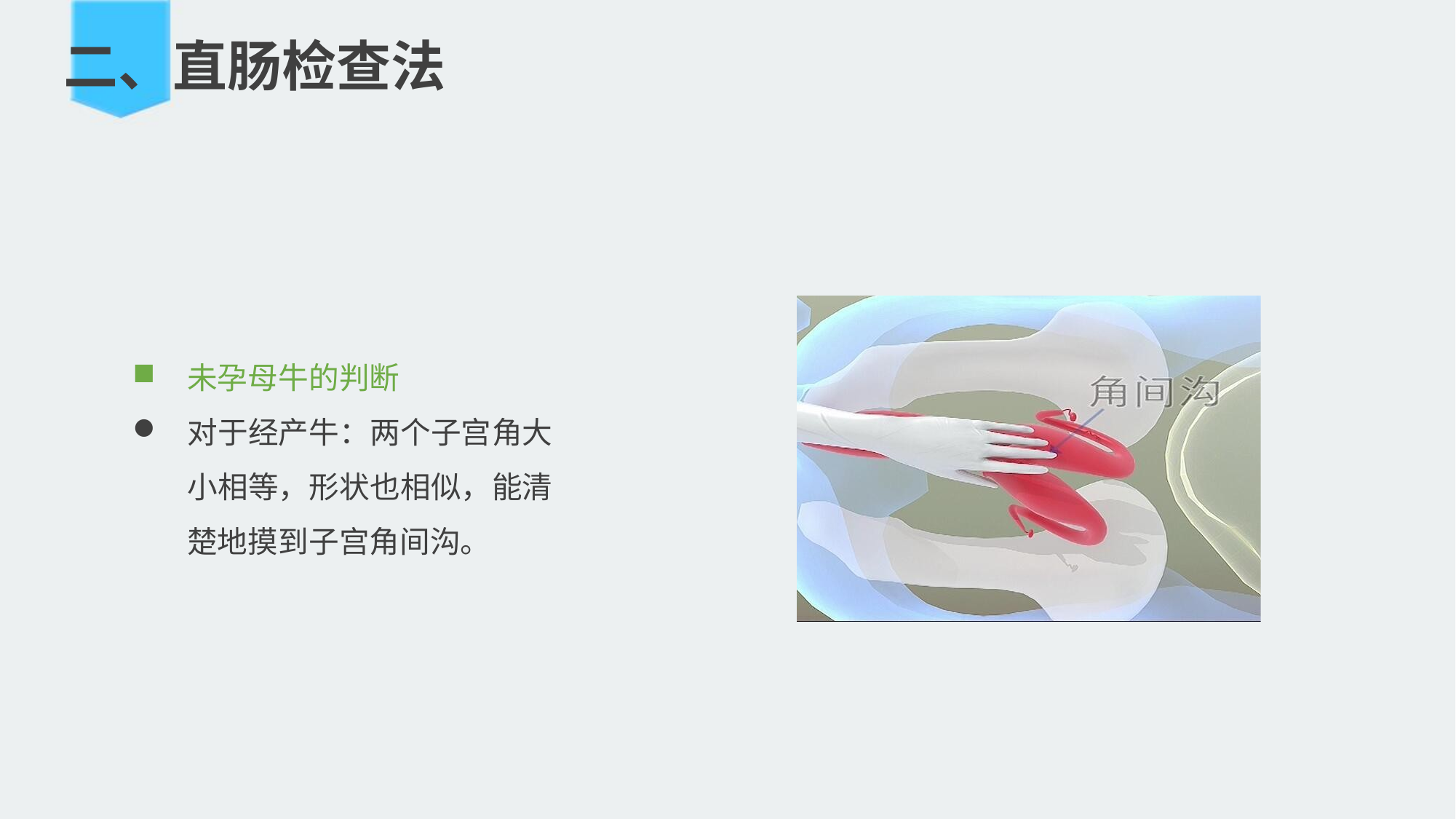

二、直肠检查法
#

未孕母牛的判断
对于经产牛：两个子宫角大 小相等，形状也相似，能清 楚地摸到子宫角间沟。